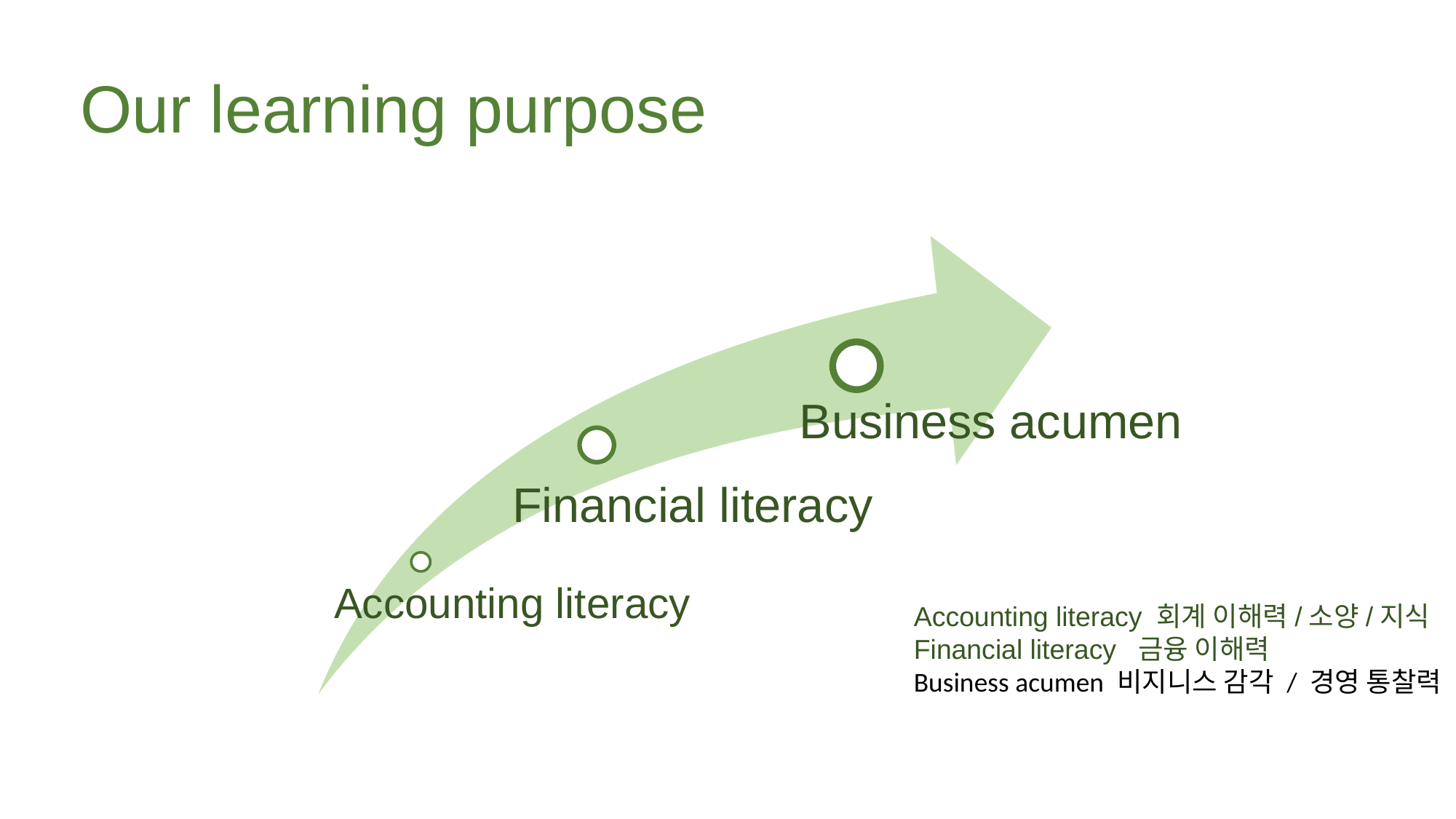

Our learning purpose

Business acumen

Financial literacy

Accounting literacy
Accounting literacy 회계 이해력/소양/지식
Financial literacy  금융 이해력
Business acumen 비지니스 감각 / 경영 통찰력